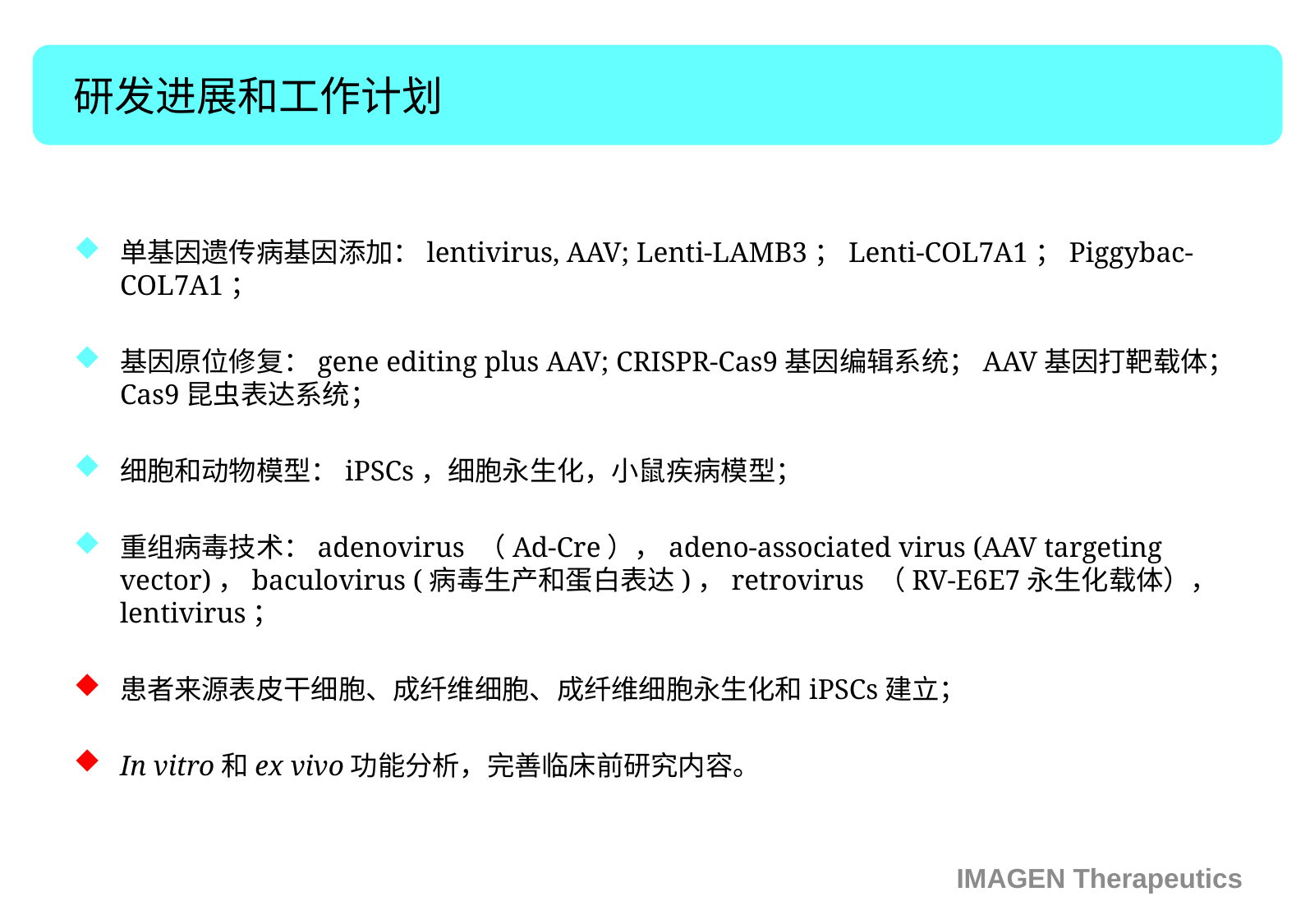

研发进展和工作计划
单基因遗传病基因添加：lentivirus, AAV; Lenti-LAMB3；Lenti-COL7A1；Piggybac-COL7A1；

基因原位修复：gene editing plus AAV; CRISPR-Cas9基因编辑系统；AAV基因打靶载体；Cas9昆虫表达系统；

细胞和动物模型：iPSCs，细胞永生化，小鼠疾病模型；

重组病毒技术：adenovirus （Ad-Cre），adeno-associated virus (AAV targeting vector)，baculovirus (病毒生产和蛋白表达)，retrovirus （RV-E6E7永生化载体），lentivirus；

患者来源表皮干细胞、成纤维细胞、成纤维细胞永生化和iPSCs建立；

In vitro和ex vivo功能分析，完善临床前研究内容。
IMAGEN Therapeutics